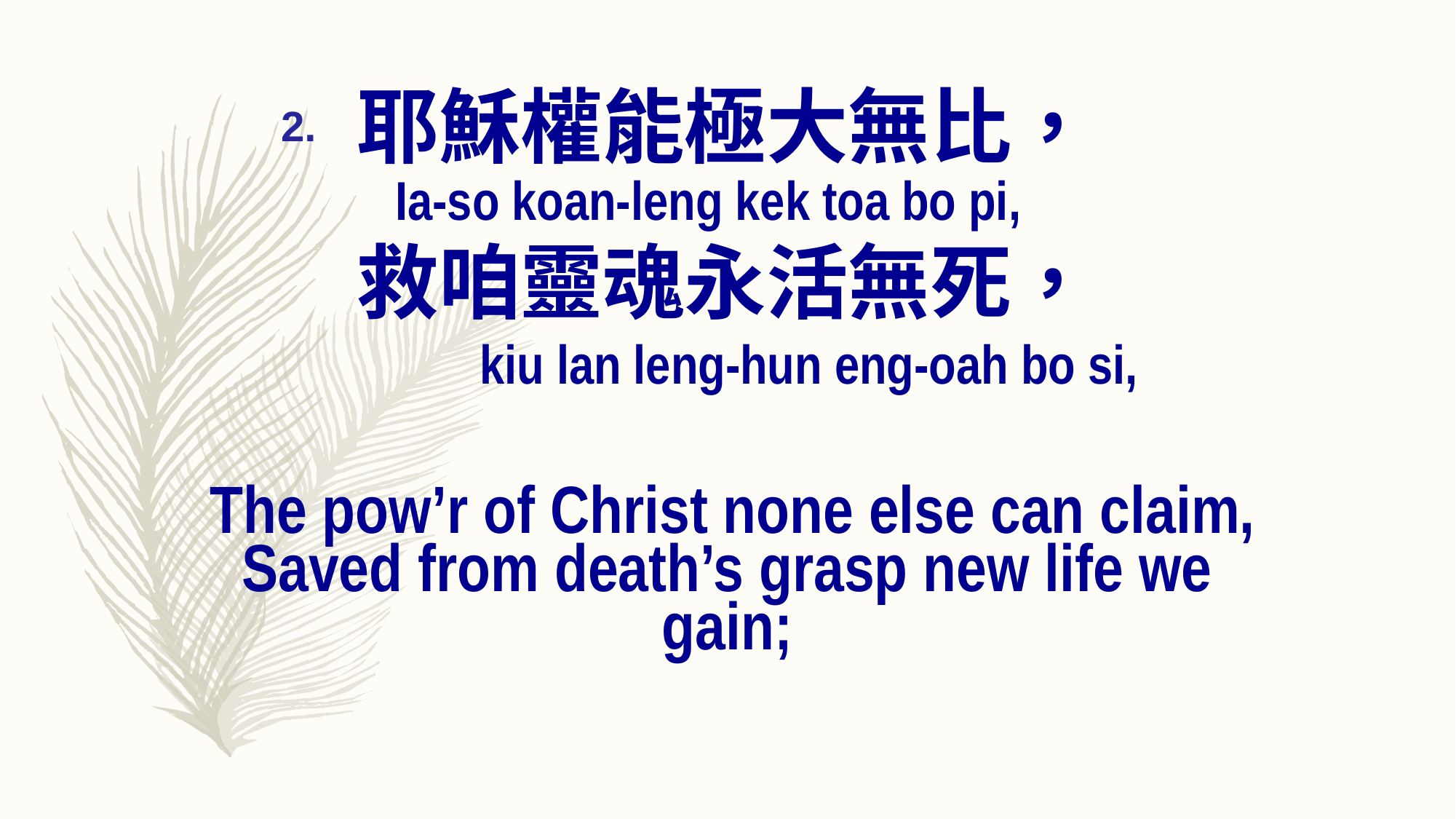

耶穌權能極大無比，
                    Ia-so koan-leng kek toa bo pi,
救咱靈魂永活無死，
		     kiu lan leng-hun eng-oah bo si,
2.
 The pow’r of Christ none else can claim,
Saved from death’s grasp new life we gain;